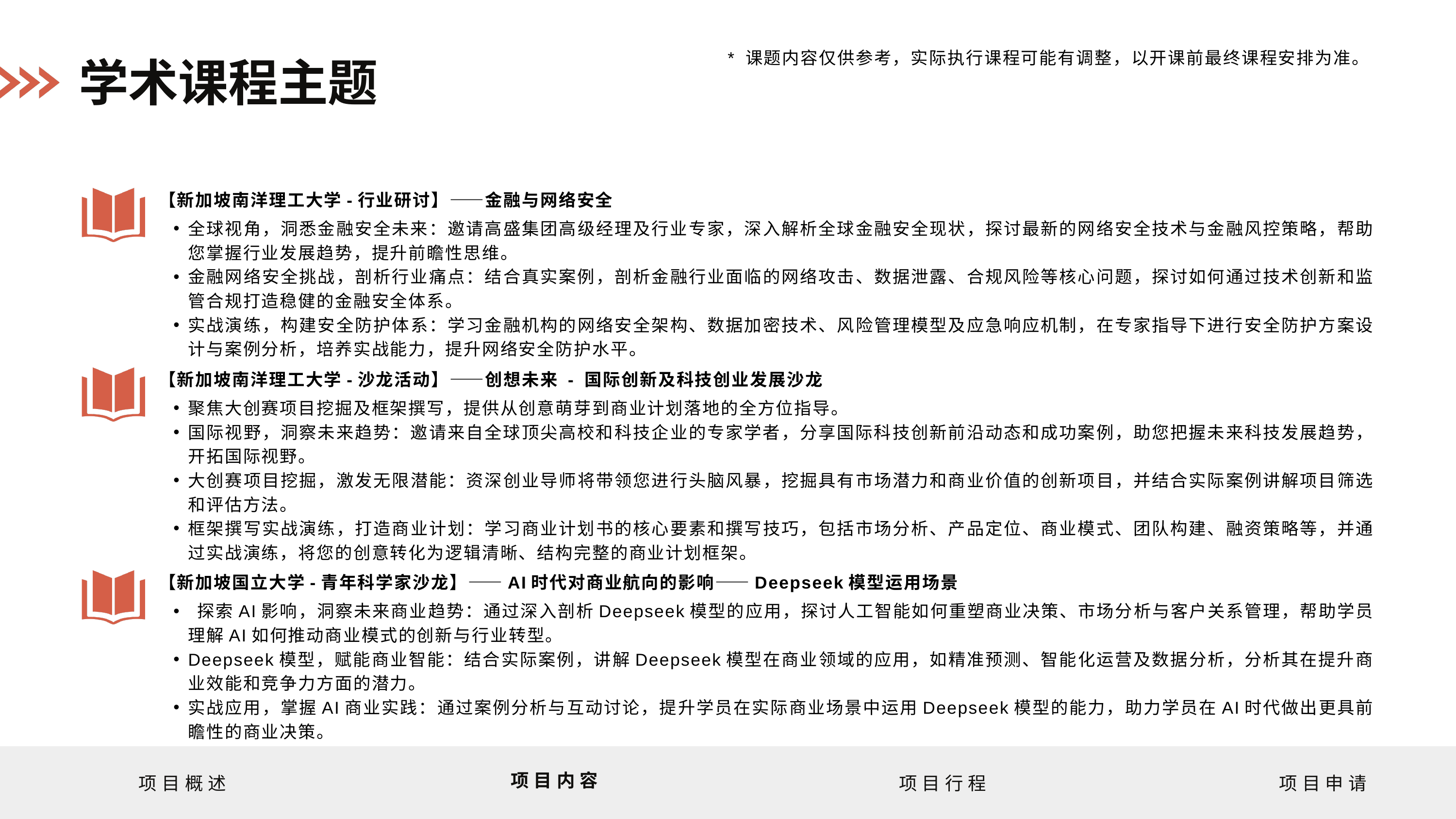

* 课题内容仅供参考，实际执行课程可能有调整，以开课前最终课程安排为准。
学术课程主题

【新加坡南洋理工大学-行业研讨】——金融与网络安全

全球视角，洞悉金融安全未来：邀请高盛集团高级经理及行业专家，深入解析全球金融安全现状，探讨最新的网络安全技术与金融风控策略，帮助您掌握行业发展趋势，提升前瞻性思维。
金融网络安全挑战，剖析行业痛点：结合真实案例，剖析金融行业面临的网络攻击、数据泄露、合规风险等核心问题，探讨如何通过技术创新和监管合规打造稳健的金融安全体系。
实战演练，构建安全防护体系：学习金融机构的网络安全架构、数据加密技术、风险管理模型及应急响应机制，在专家指导下进行安全防护方案设计与案例分析，培养实战能力，提升网络安全防护水平。

【新加坡南洋理工大学-沙龙活动】——创想未来 - 国际创新及科技创业发展沙龙
聚焦大创赛项目挖掘及框架撰写，提供从创意萌芽到商业计划落地的全方位指导。
国际视野，洞察未来趋势：邀请来自全球顶尖高校和科技企业的专家学者，分享国际科技创新前沿动态和成功案例，助您把握未来科技发展趋势，开拓国际视野。
大创赛项目挖掘，激发无限潜能：资深创业导师将带领您进行头脑风暴，挖掘具有市场潜力和商业价值的创新项目，并结合实际案例讲解项目筛选和评估方法。
框架撰写实战演练，打造商业计划：学习商业计划书的核心要素和撰写技巧，包括市场分析、产品定位、商业模式、团队构建、融资策略等，并通过实战演练，将您的创意转化为逻辑清晰、结构完整的商业计划框架。

【新加坡国立大学-青年科学家沙龙】——AI时代对商业航向的影响——Deepseek模型运用场景
 探索AI影响，洞察未来商业趋势：通过深入剖析Deepseek模型的应用，探讨人工智能如何重塑商业决策、市场分析与客户关系管理，帮助学员理解AI如何推动商业模式的创新与行业转型。
Deepseek模型，赋能商业智能：结合实际案例，讲解Deepseek模型在商业领域的应用，如精准预测、智能化运营及数据分析，分析其在提升商业效能和竞争力方面的潜力。
实战应用，掌握AI商业实践：通过案例分析与互动讨论，提升学员在实际商业场景中运用Deepseek模型的能力，助力学员在AI时代做出更具前瞻性的商业决策。

项目内容
项目概述
项目行程
项目申请